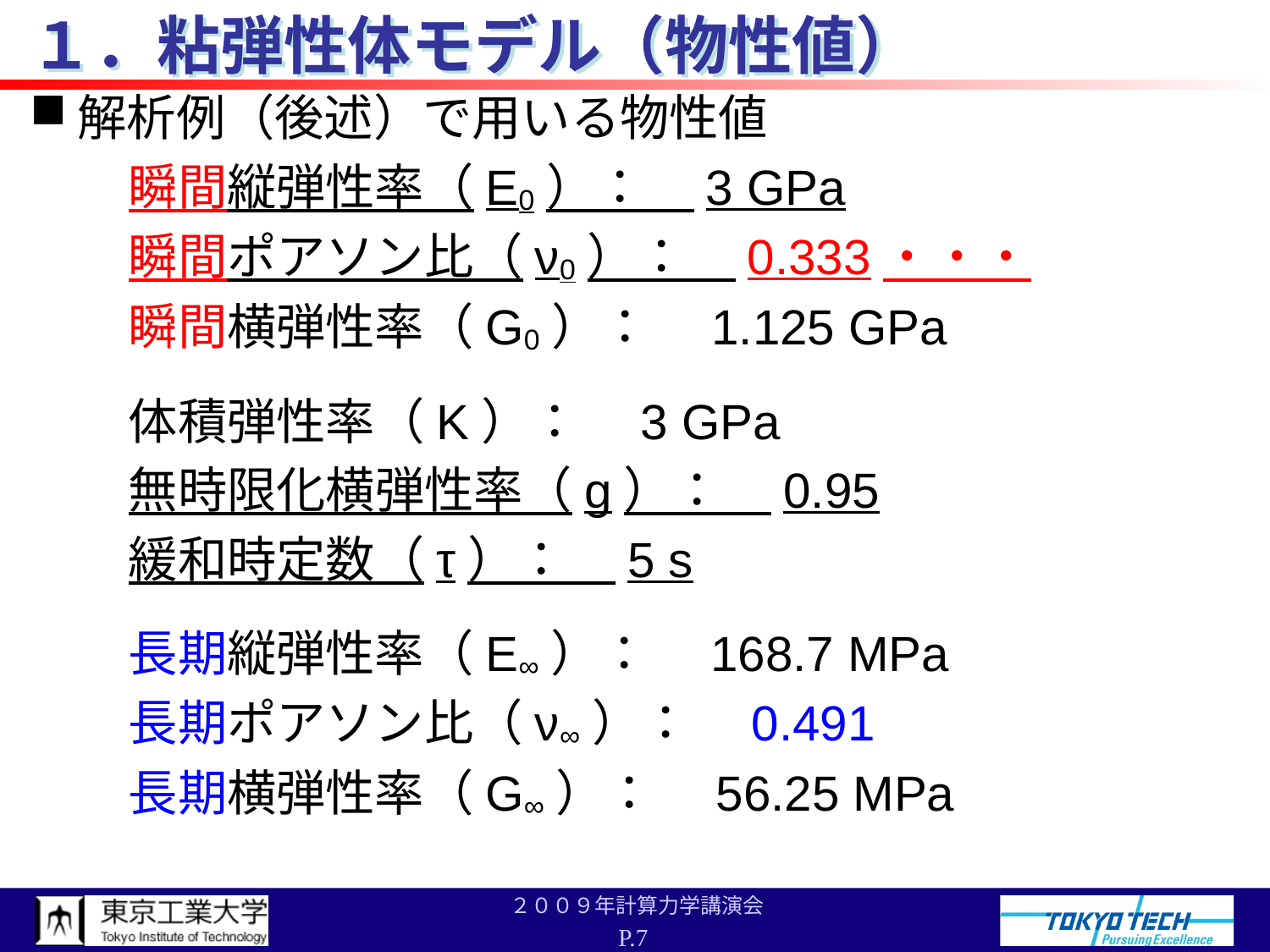

# １．粘弾性体モデル（物性値）
解析例（後述）で用いる物性値
　　瞬間縦弾性率（E0）：　3 GPa
　　瞬間ポアソン比（ν0）：　0.333・・・
　　瞬間横弾性率（G0）：　1.125 GPa

　　体積弾性率（K）：　3 GPa
　　無時限化横弾性率（g）：　0.95
　　緩和時定数（τ）：　5 s

　　長期縦弾性率（E∞）：　168.7 MPa
　　長期ポアソン比（ν∞）：　0.491
　　長期横弾性率（G∞）：　56.25 MPa